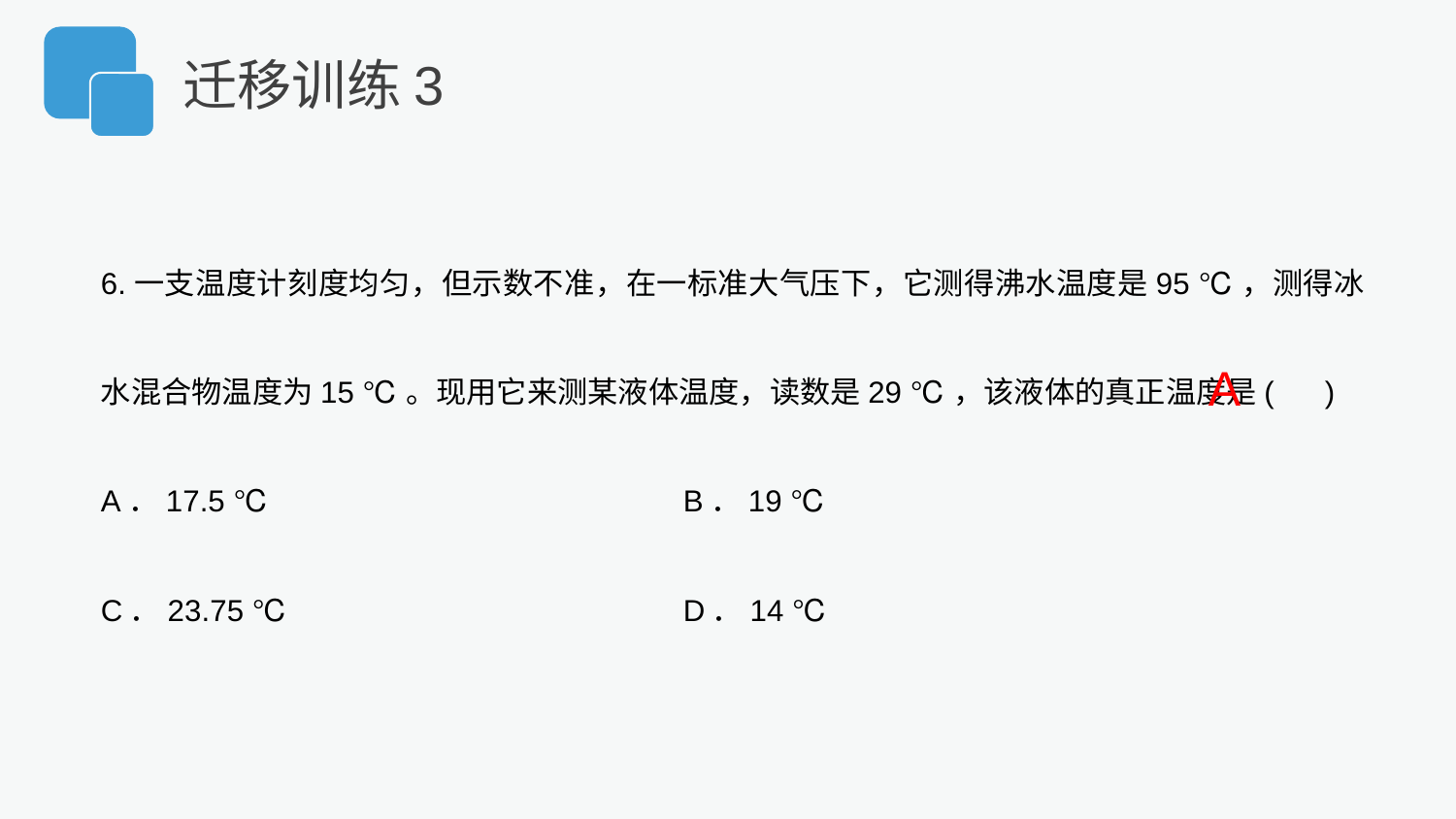

迁移训练3
6.一支温度计刻度均匀，但示数不准，在一标准大气压下，它测得沸水温度是95 ℃，测得冰水混合物温度为15 ℃。现用它来测某液体温度，读数是29 ℃，该液体的真正温度是(      )
A．17.5 ℃　　　　		B．19 ℃
C．23.75 ℃  			D．14 ℃
A